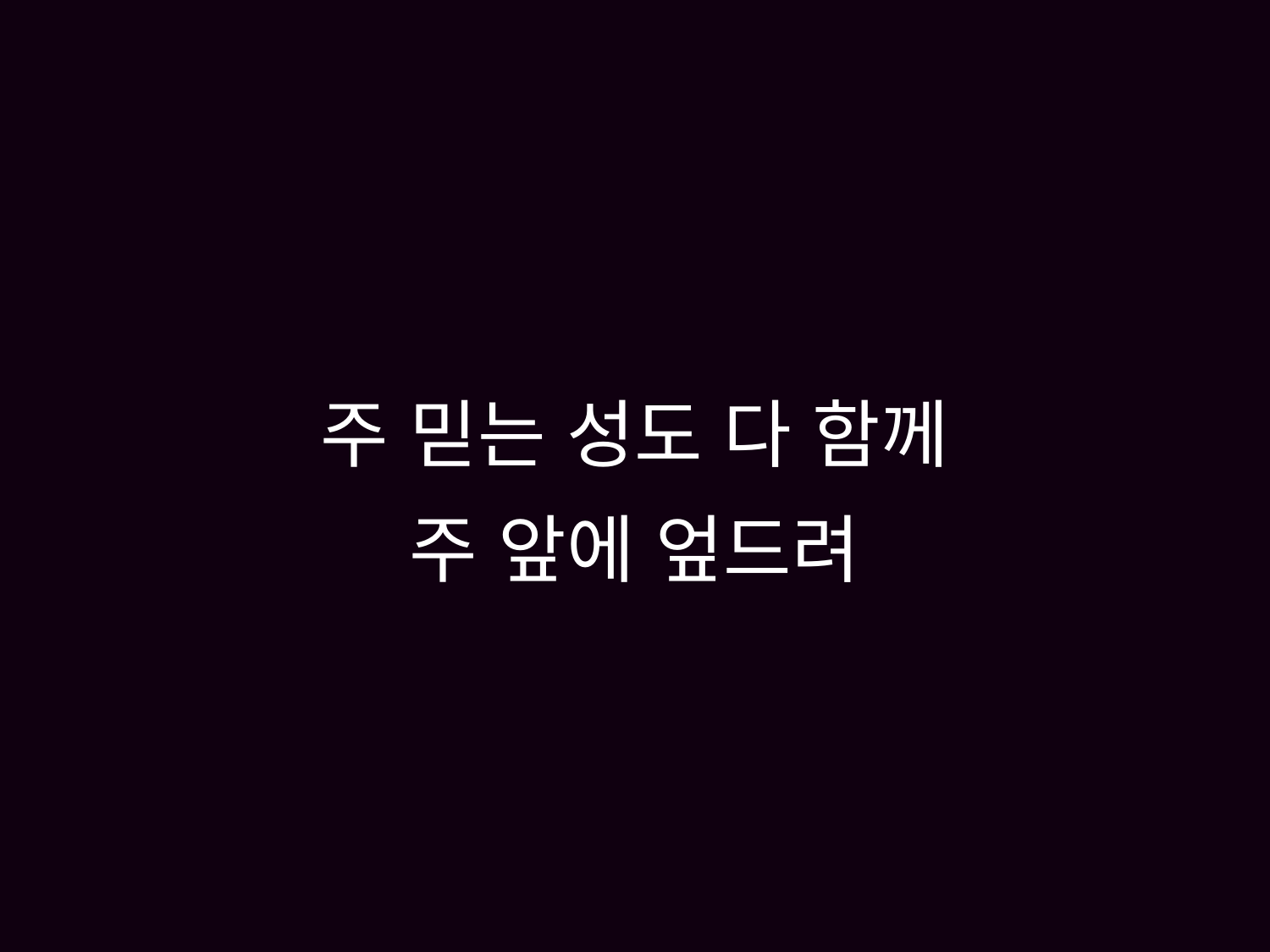

# 주 믿는 성도 다 함께 주 앞에 엎드려